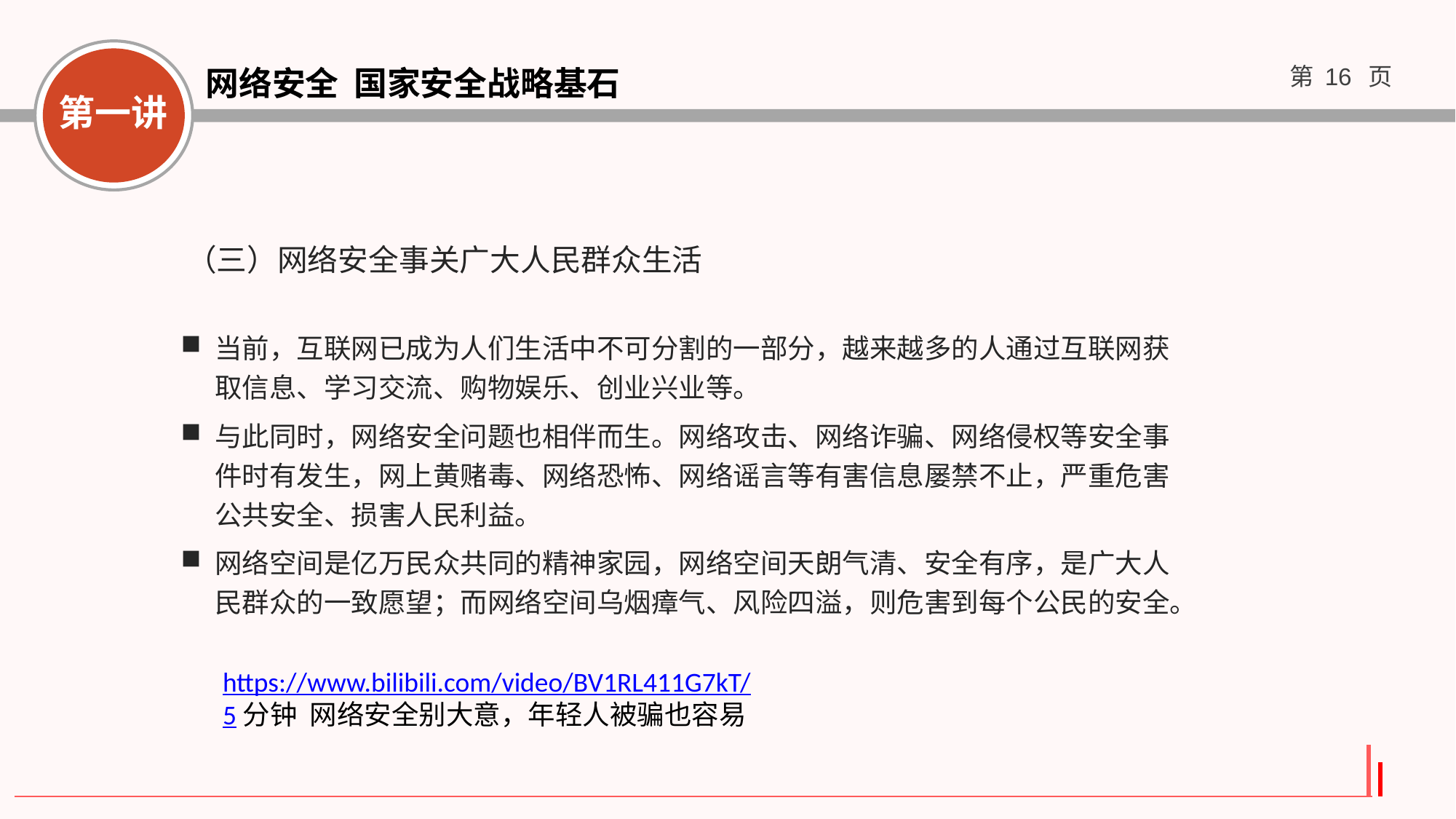

（三）网络安全事关广大人民群众生活
当前，互联网已成为人们生活中不可分割的一部分，越来越多的人通过互联网获取信息、学习交流、购物娱乐、创业兴业等。
与此同时，网络安全问题也相伴而生。网络攻击、网络诈骗、网络侵权等安全事件时有发生，网上黄赌毒、网络恐怖、网络谣言等有害信息屡禁不止，严重危害公共安全、损害人民利益。
网络空间是亿万民众共同的精神家园，网络空间天朗气清、安全有序，是广大人民群众的一致愿望；而网络空间乌烟瘴气、风险四溢，则危害到每个公民的安全。
https://www.bilibili.com/video/BV1RL411G7kT/5分钟  网络安全别大意，年轻人被骗也容易